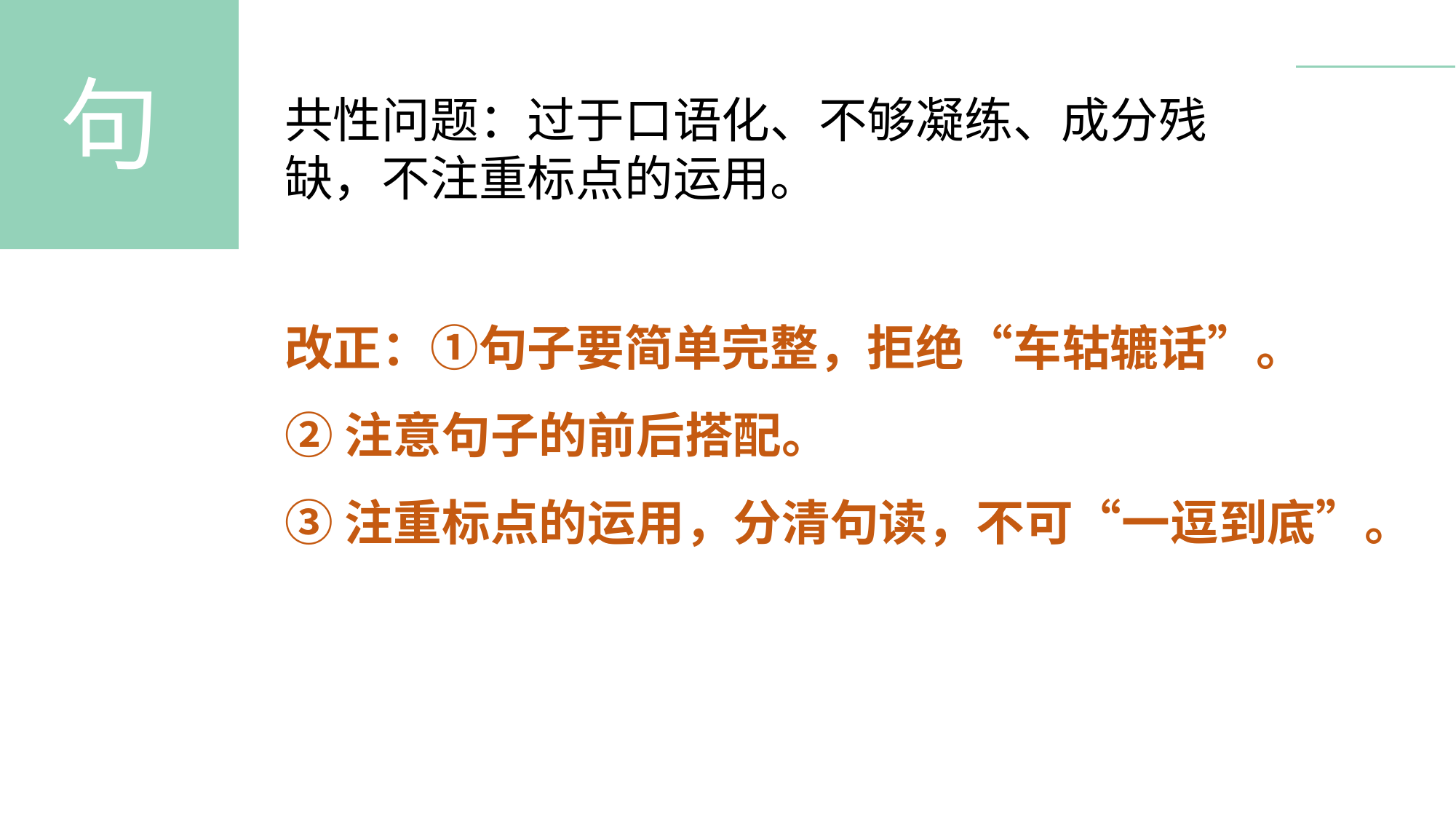

句
共性问题：过于口语化、不够凝练、成分残缺，不注重标点的运用。
改正：①句子要简单完整，拒绝“车轱辘话”。
②注意句子的前后搭配。
③注重标点的运用，分清句读，不可“一逗到底”。